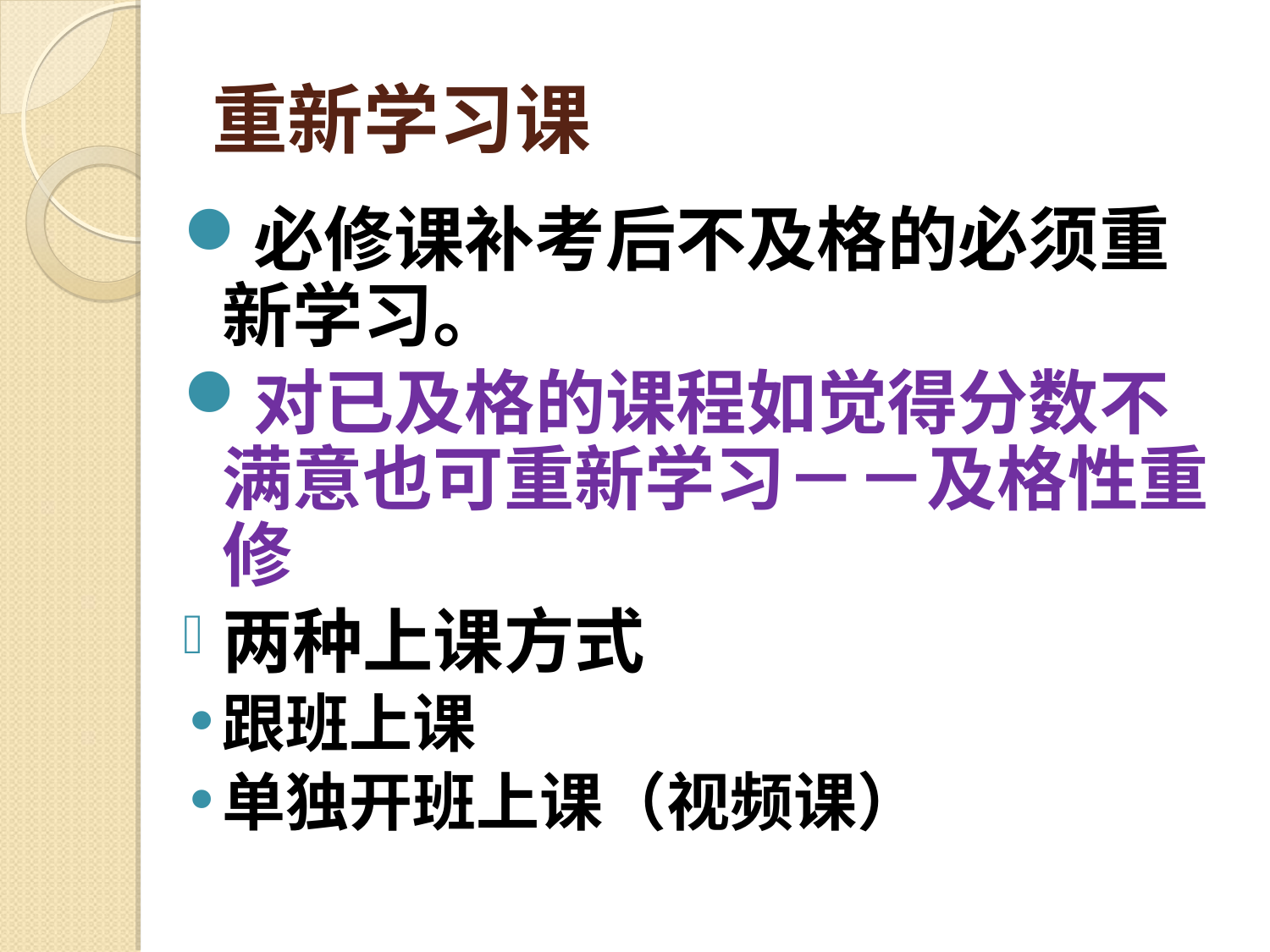

重新学习课
必修课补考后不及格的必须重新学习。
对已及格的课程如觉得分数不满意也可重新学习－－及格性重修
两种上课方式
跟班上课
单独开班上课（视频课）